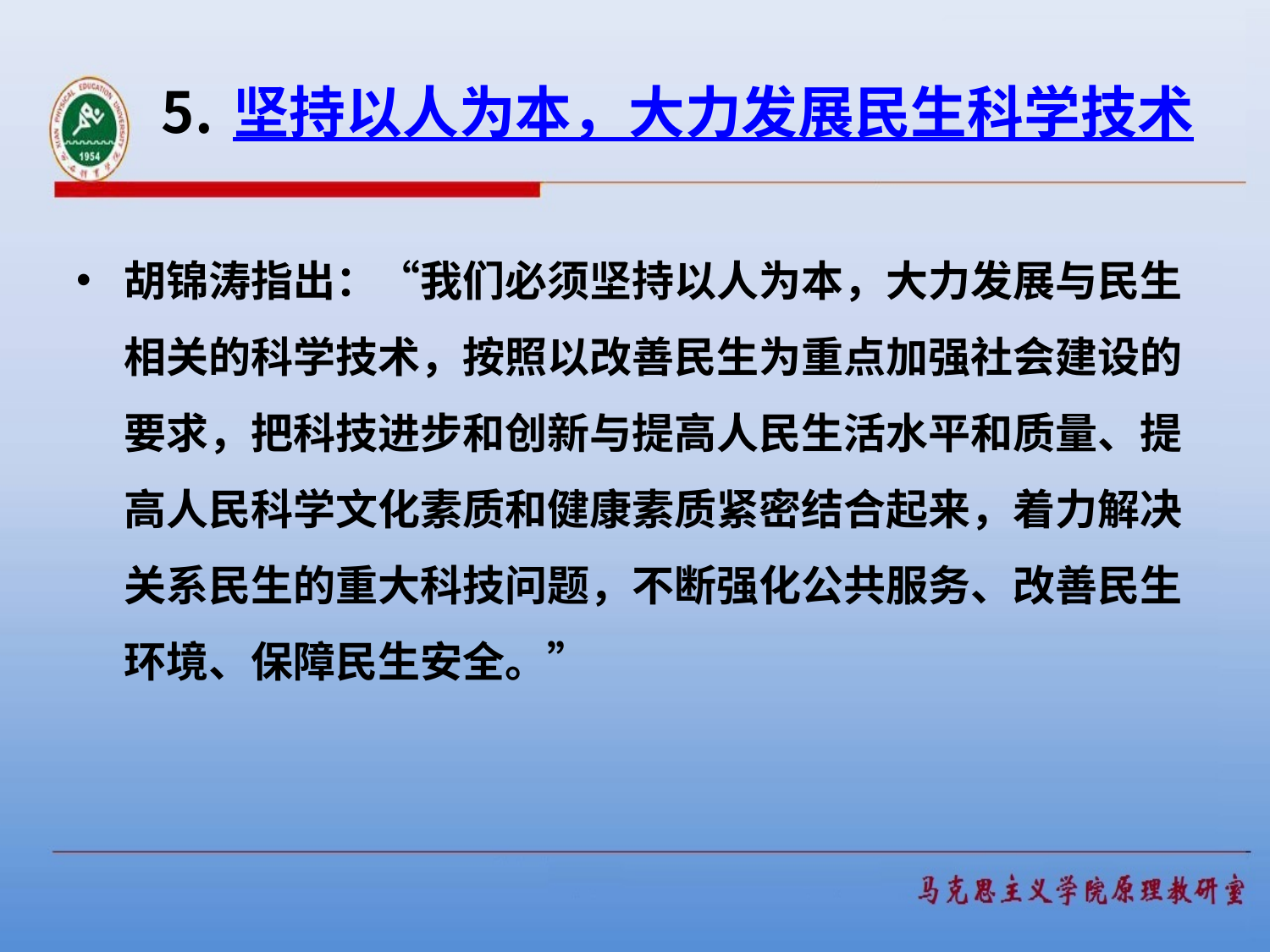

# 坚持以人为本，大力发展民生科学技术
胡锦涛指出：“我们必须坚持以人为本，大力发展与民生相关的科学技术，按照以改善民生为重点加强社会建设的要求，把科技进步和创新与提高人民生活水平和质量、提高人民科学文化素质和健康素质紧密结合起来，着力解决关系民生的重大科技问题，不断强化公共服务、改善民生环境、保障民生安全。”